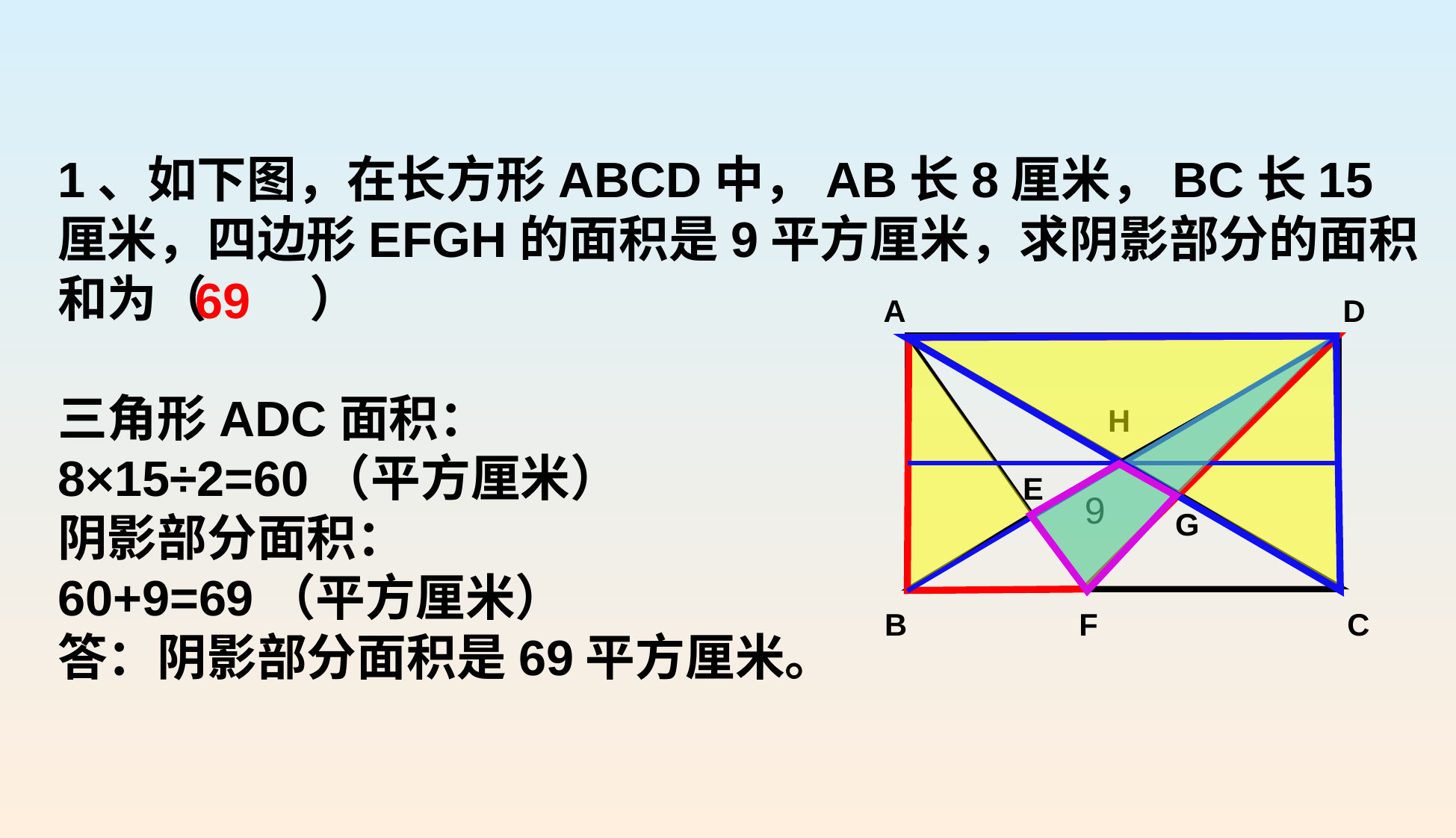

1、如下图，在长方形ABCD中，AB长8厘米，BC长15厘米，四边形EFGH的面积是9平方厘米，求阴影部分的面积和为（         ）

三角形ADC面积：
8×15÷2=60（平方厘米）
阴影部分面积：
60+9=69（平方厘米）
答：阴影部分面积是69平方厘米。
69
A                                                   D

v

H
E

9
G
B                    F                             C